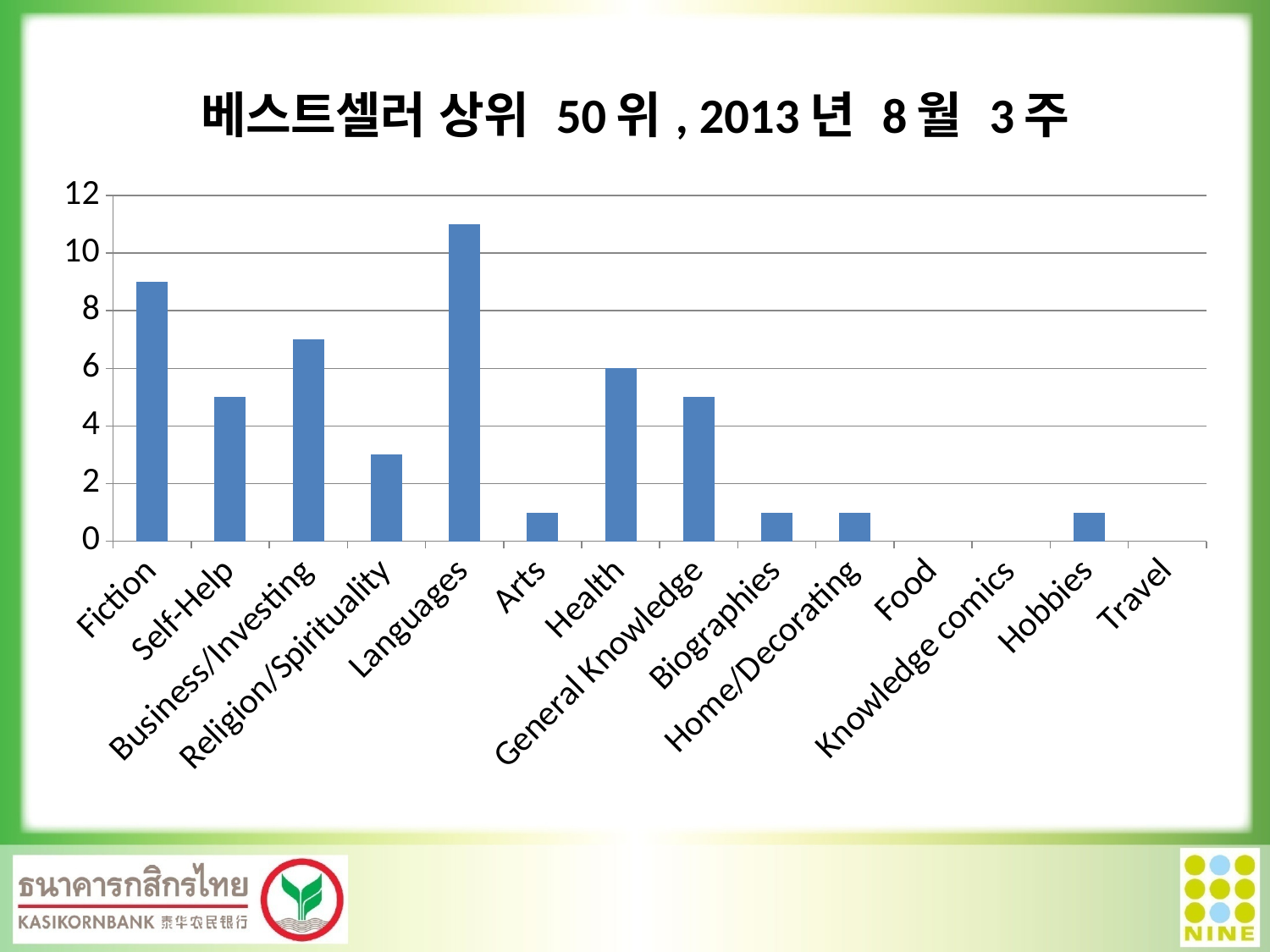

### Chart: 베스트셀러 상위 50위, 2013년 8월 3주

| Category | Top 50 Best Seller, 3rd Week of August 2013 |
|---|---|
| Fiction | 9.0 |
| Self-Help | 5.0 |
| Business/Investing | 7.0 |
| Religion/Spirituality | 3.0 |
| Languages | 11.0 |
| Arts | 1.0 |
| Health | 6.0 |
| General Knowledge | 5.0 |
| Biographies | 1.0 |
| Home/Decorating | 1.0 |
| Food | None |
| Knowledge comics | None |
| Hobbies | 1.0 |
| Travel | None |